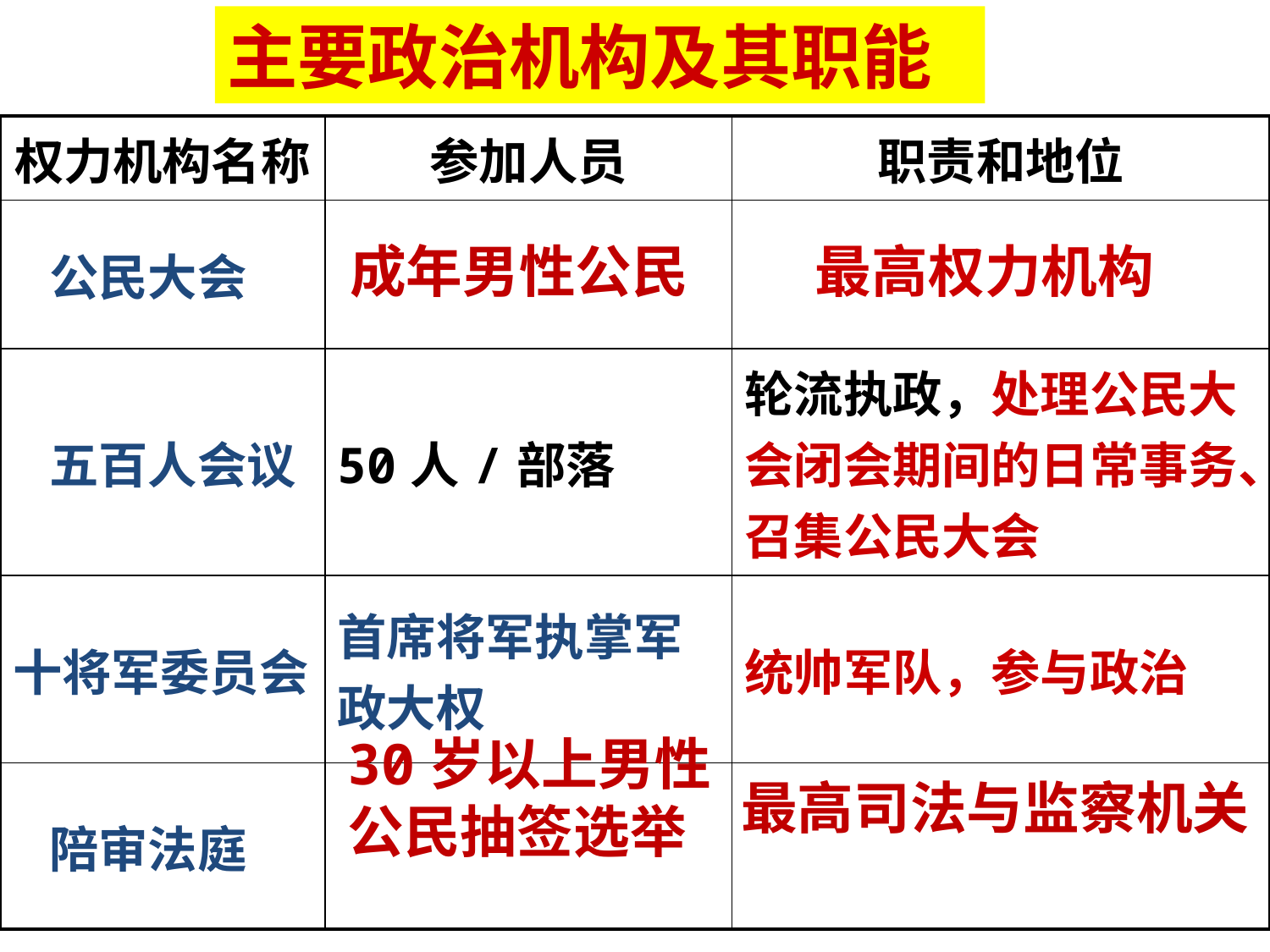

主要政治机构及其职能
| 权力机构名称 | 参加人员 | 职责和地位 |
| --- | --- | --- |
| 公民大会 |  |  |
| 五百人会议 | 50人/部落 | 轮流执政，处理公民大会闭会期间的日常事务、召集公民大会 |
| 十将军委员会 | 首席将军执掌军政大权 | 统帅军队，参与政治 |
| 陪审法庭 |  |  |
成年男性公民
最高权力机构
30岁以上男性公民抽签选举
最高司法与监察机关